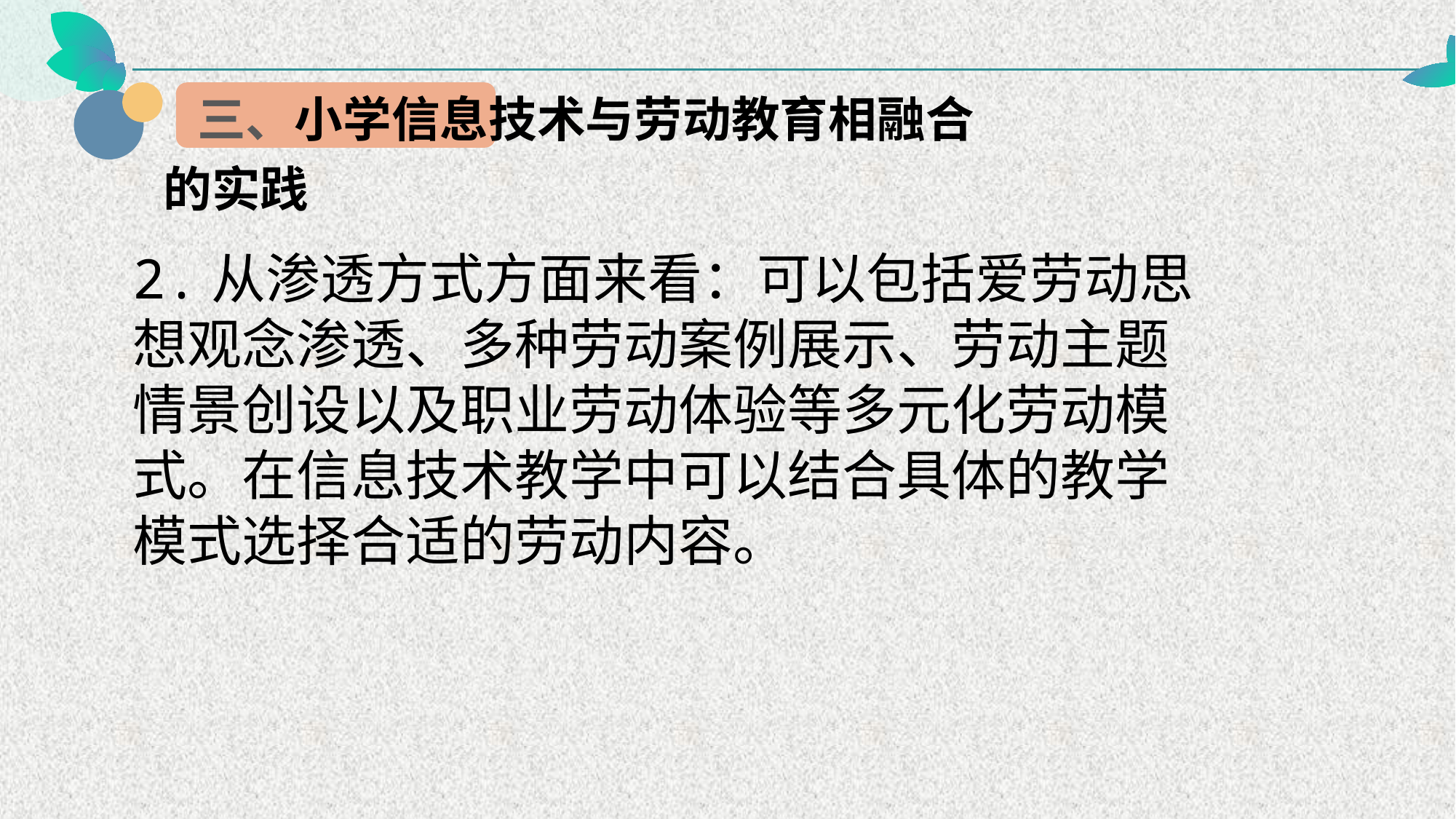

三、小学信息技术与劳动教育相融合的实践

2.从渗透方式方面来看：可以包括爱劳动思想观念渗透、多种劳动案例展示、劳动主题情景创设以及职业劳动体验等多元化劳动模式。在信息技术教学中可以结合具体的教学模式选择合适的劳动内容。